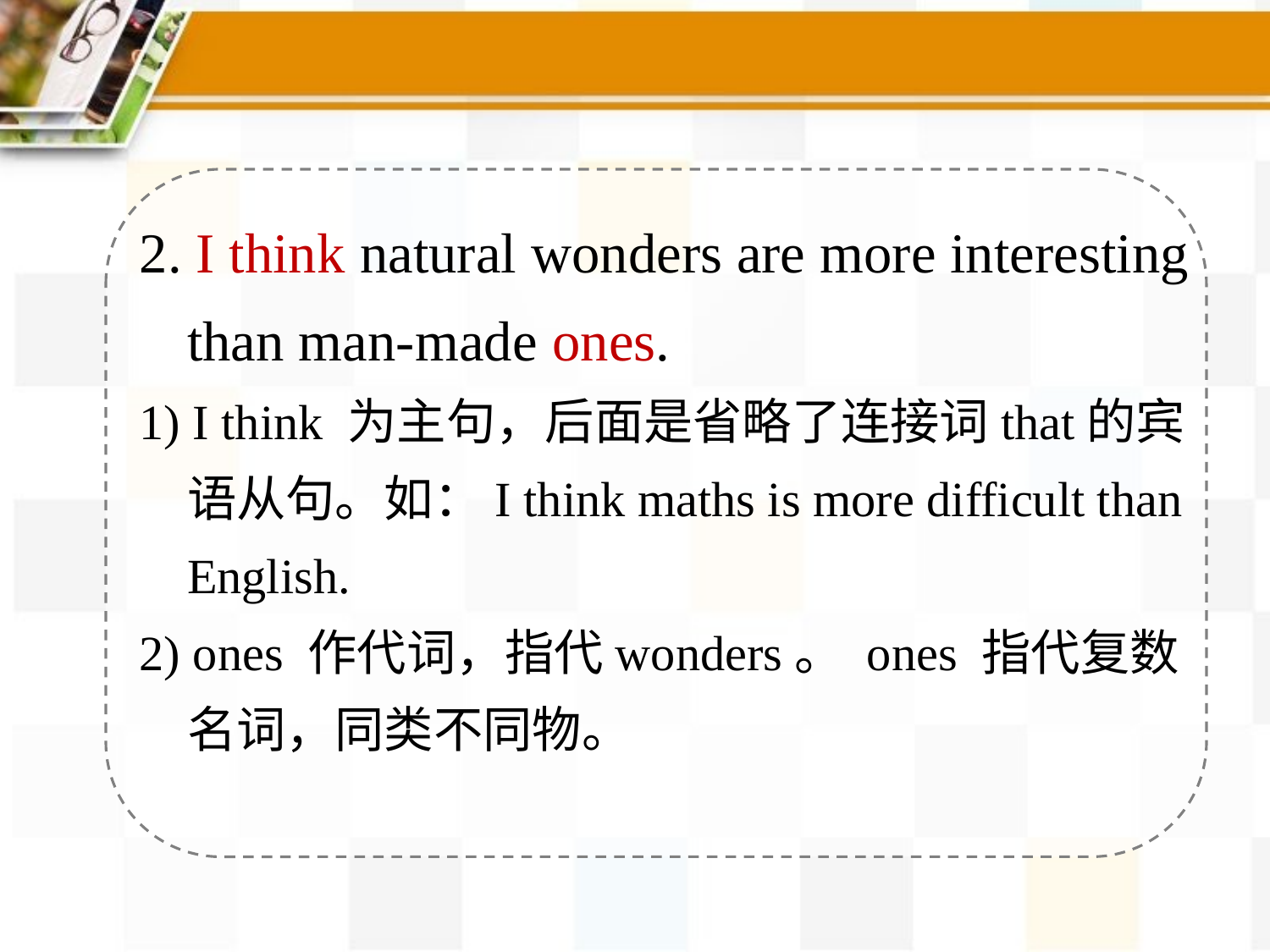

2. I think natural wonders are more interesting than man-made ones.
1) I think 为主句，后面是省略了连接词that的宾语从句。如：I think maths is more difficult than English.
2) ones 作代词，指代wonders。 ones 指代复数名词，同类不同物。